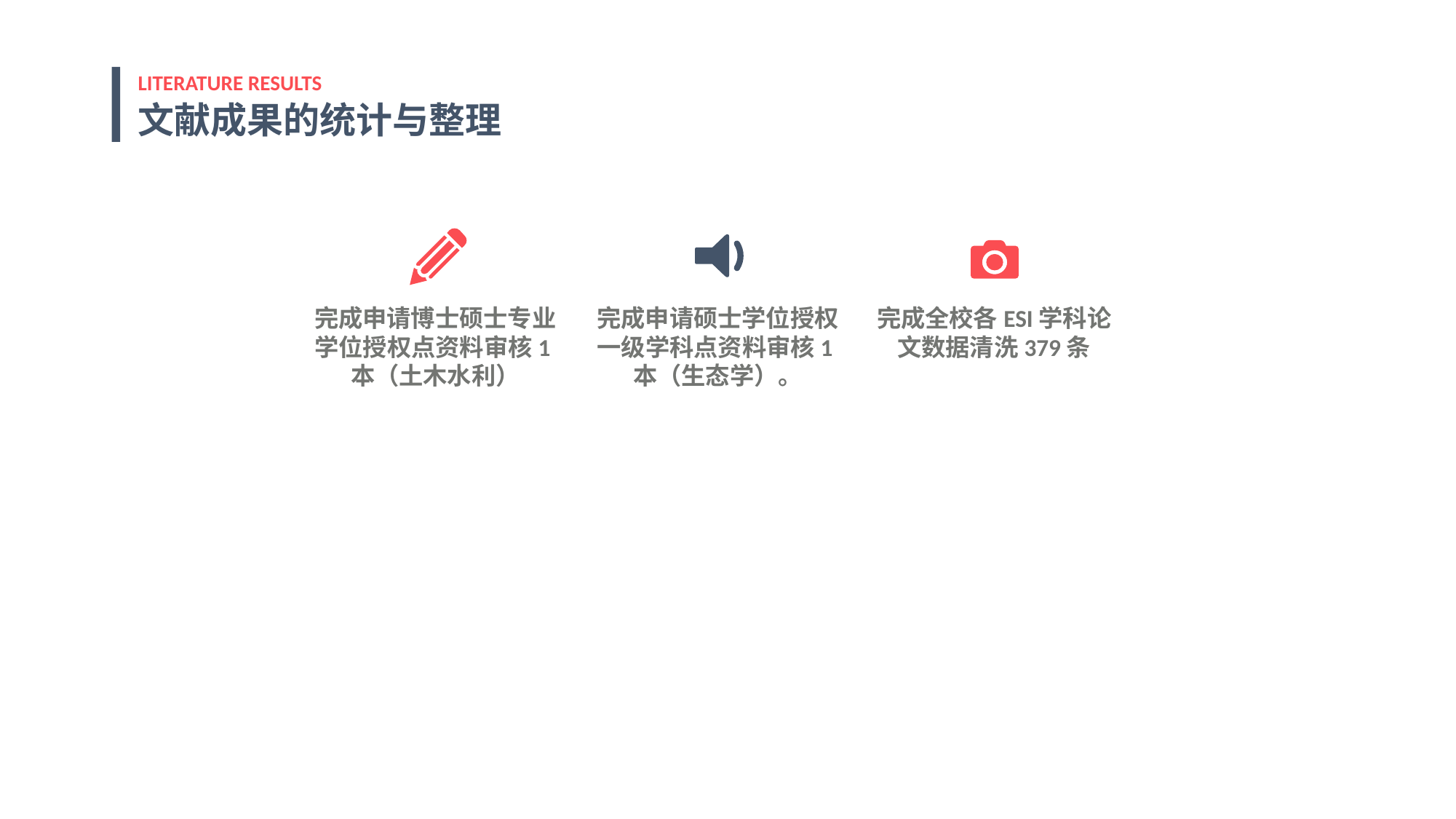

LITERATURE RESULTS

文献成果的统计与整理

完成申请博士硕士专业学位授权点资料审核1本（土木水利）
完成申请硕士学位授权一级学科点资料审核1本（生态学）。
完成全校各ESI学科论文数据清洗379条